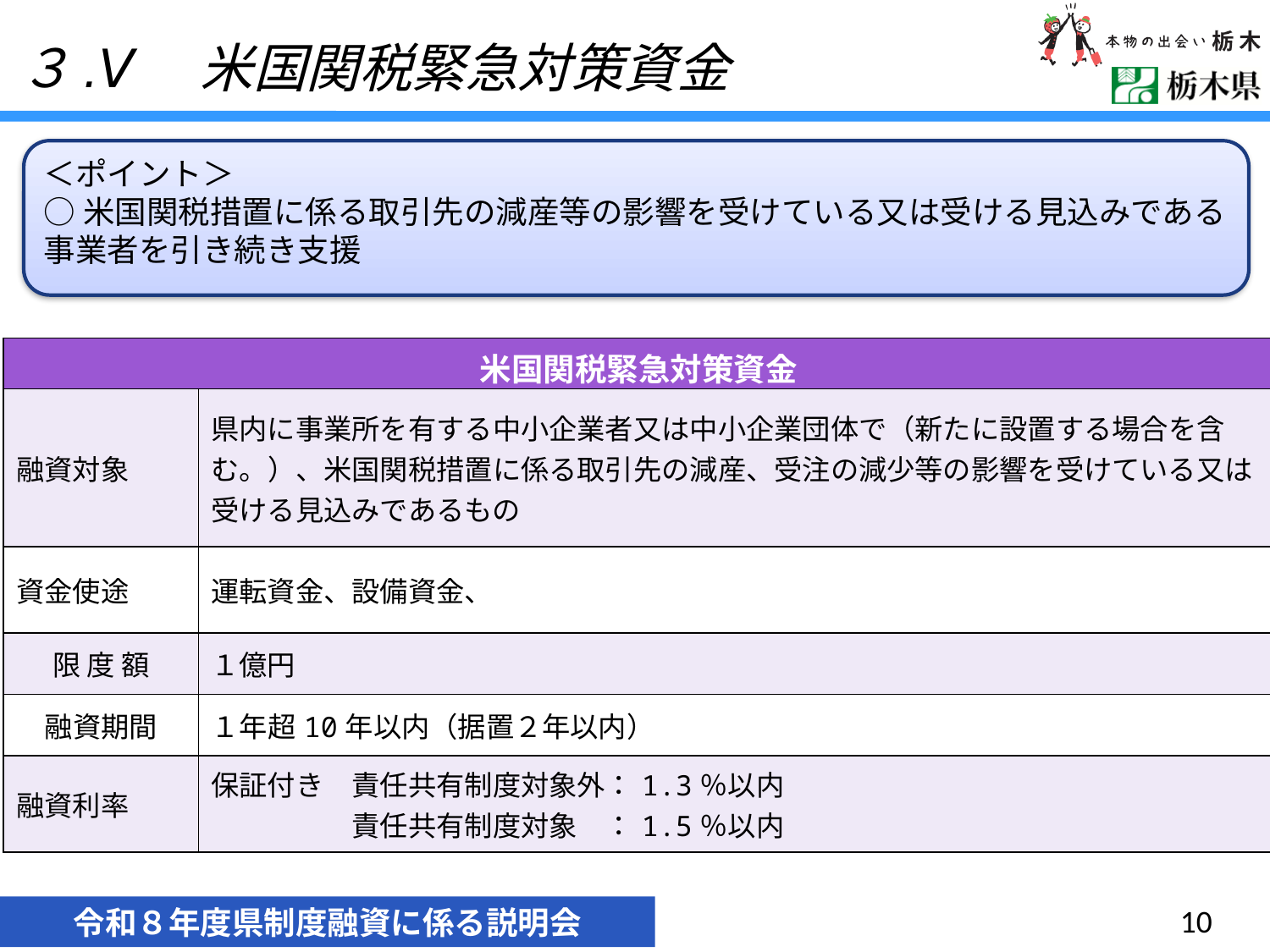

３.Ⅴ　米国関税緊急対策資金
＜ポイント＞
○米国関税措置に係る取引先の減産等の影響を受けている又は受ける見込みである事業者を引き続き支援
| 米国関税緊急対策資金 | 新型コロナウイルス感染症対策融資 |
| --- | --- |
| 融資対象 | 県内に事業所を有する中小企業者又は中小企業団体で（新たに設置する場合を含む。）、米国関税措置に係る取引先の減産、受注の減少等の影響を受けている又は受ける見込みであるもの |
| 資金使途 | 運転資金、設備資金、 |
| 限 度 額 | １億円 |
| 融資期間 | １年超10年以内（据置２年以内） |
| 融資利率 | 保証付き　責任共有制度対象外：1.3％以内 　　　　　責任共有制度対象　：1.5％以内 |
10